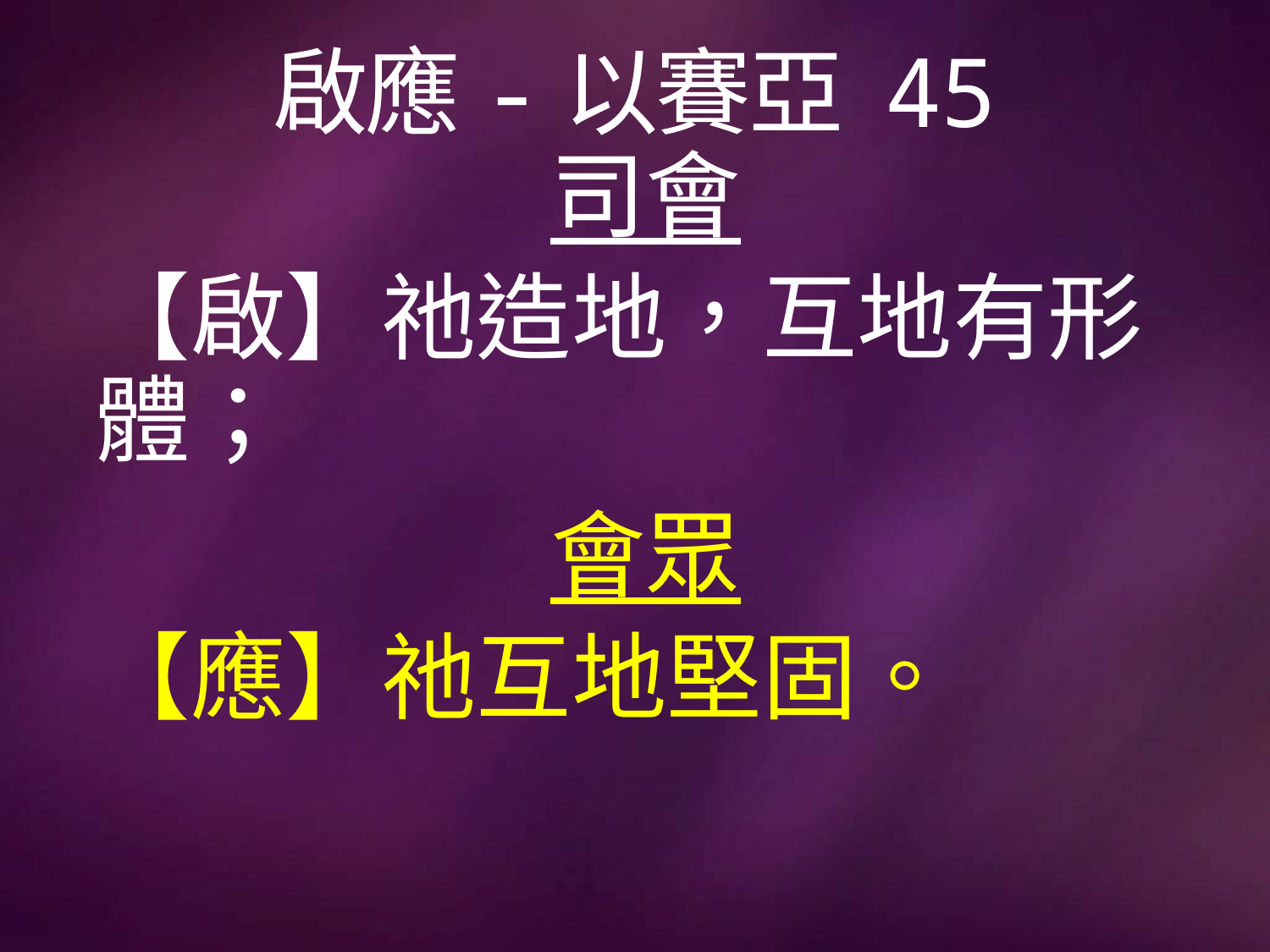

# 啟應-以賽亞 45
司會
【啟】祂造地，互地有形體；

會眾
【應】祂互地堅固。